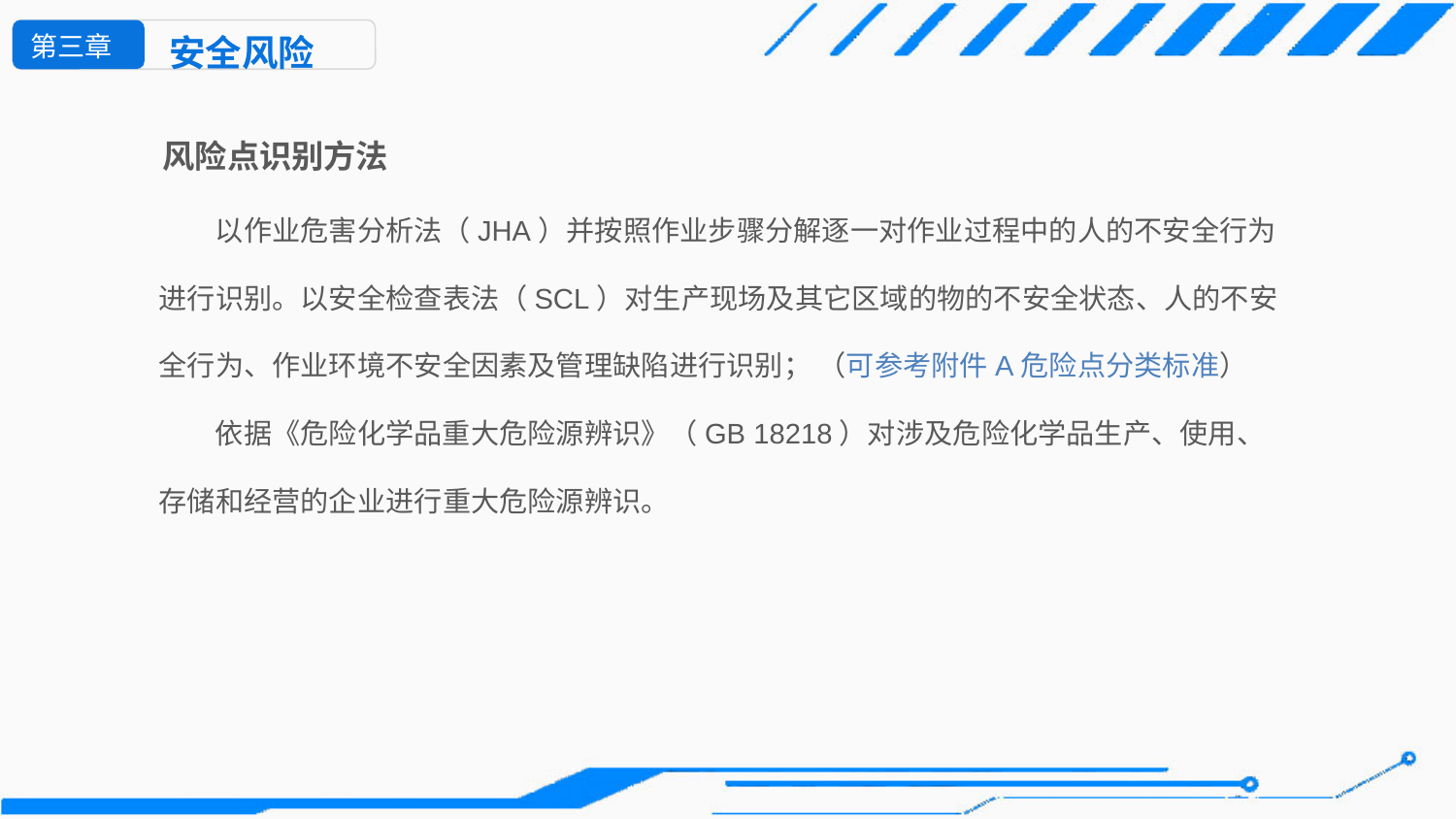

第三章
安全风险
风险点识别方法
以作业危害分析法（JHA）并按照作业步骤分解逐一对作业过程中的人的不安全行为进行识别。以安全检查表法（SCL）对生产现场及其它区域的物的不安全状态、人的不安全行为、作业环境不安全因素及管理缺陷进行识别； （可参考附件A危险点分类标准）
依据《危险化学品重大危险源辨识》（GB 18218）对涉及危险化学品生产、使用、存储和经营的企业进行重大危险源辨识。